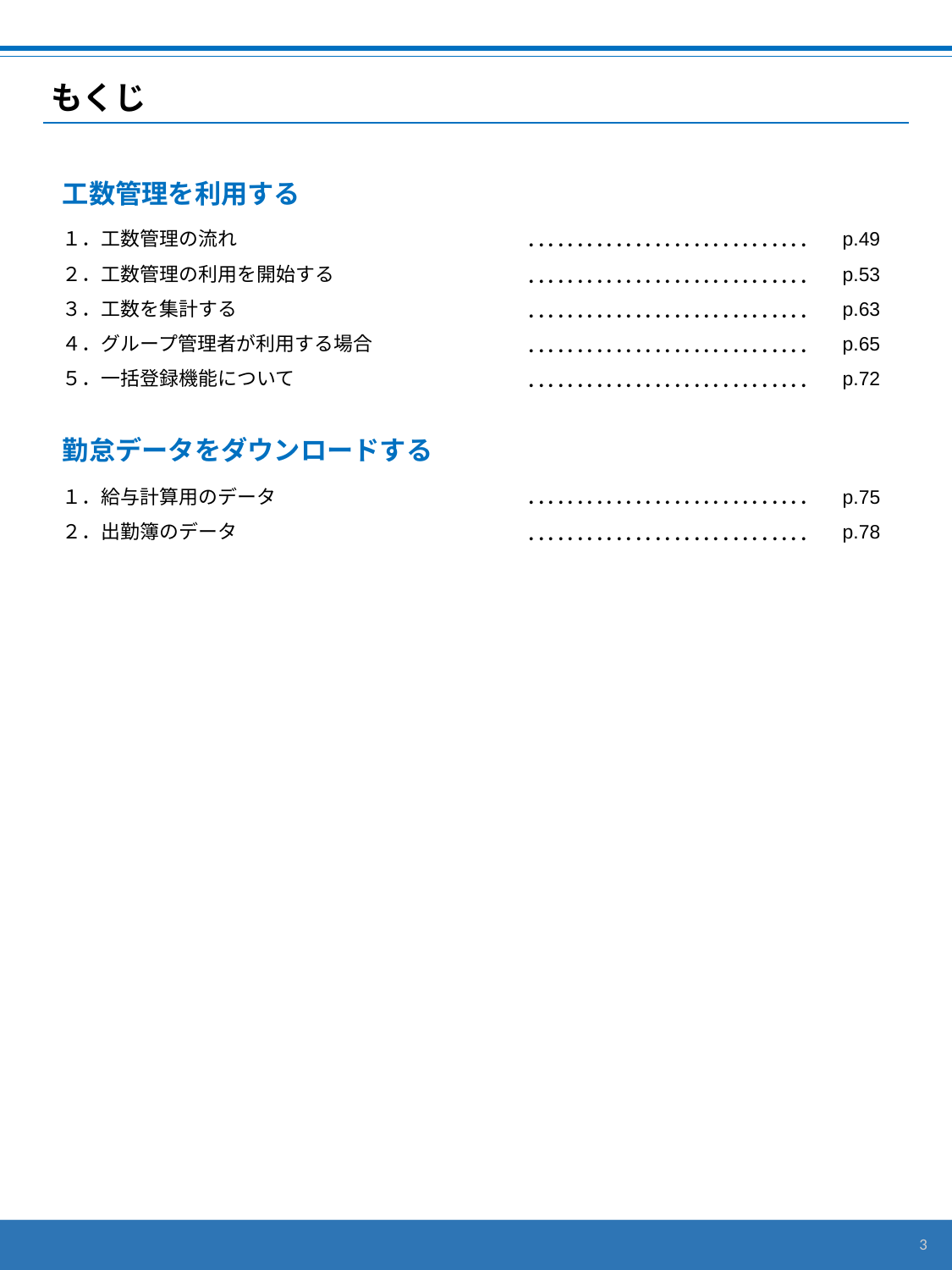

# もくじ
工数管理を利用する
　･････････････････････････････
･････････････････････････････
･････････････････････････････
･････････････････････････････
･････････････････････････････
１．工数管理の流れ
２．工数管理の利用を開始する
３．工数を集計する
４．グループ管理者が利用する場合
５．一括登録機能について
p.49
p.53
p.63
p.65
p.72
勤怠データをダウンロードする
　･････････････････････････････
･････････････････････････････
１．給与計算用のデータ
２．出勤簿のデータ
p.75
p.78
3